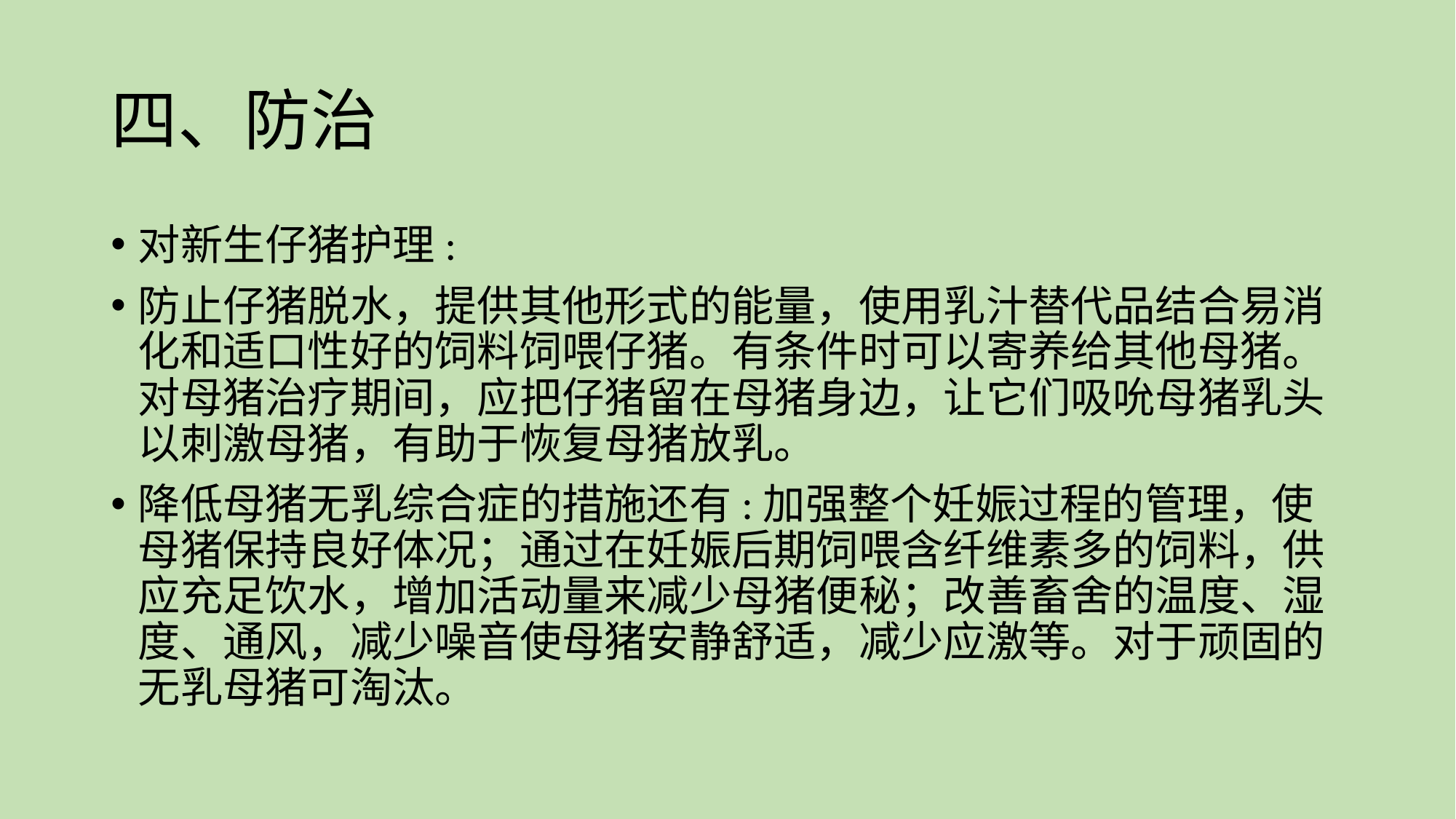

# 四、防治
对新生仔猪护理:
防止仔猪脱水，提供其他形式的能量，使用乳汁替代品结合易消化和适口性好的饲料饲喂仔猪。有条件时可以寄养给其他母猪。对母猪治疗期间，应把仔猪留在母猪身边，让它们吸吮母猪乳头以刺激母猪，有助于恢复母猪放乳。
降低母猪无乳综合症的措施还有:加强整个妊娠过程的管理，使母猪保持良好体况；通过在妊娠后期饲喂含纤维素多的饲料，供应充足饮水，增加活动量来减少母猪便秘；改善畜舍的温度、湿度、通风，减少噪音使母猪安静舒适，减少应激等。对于顽固的无乳母猪可淘汰。